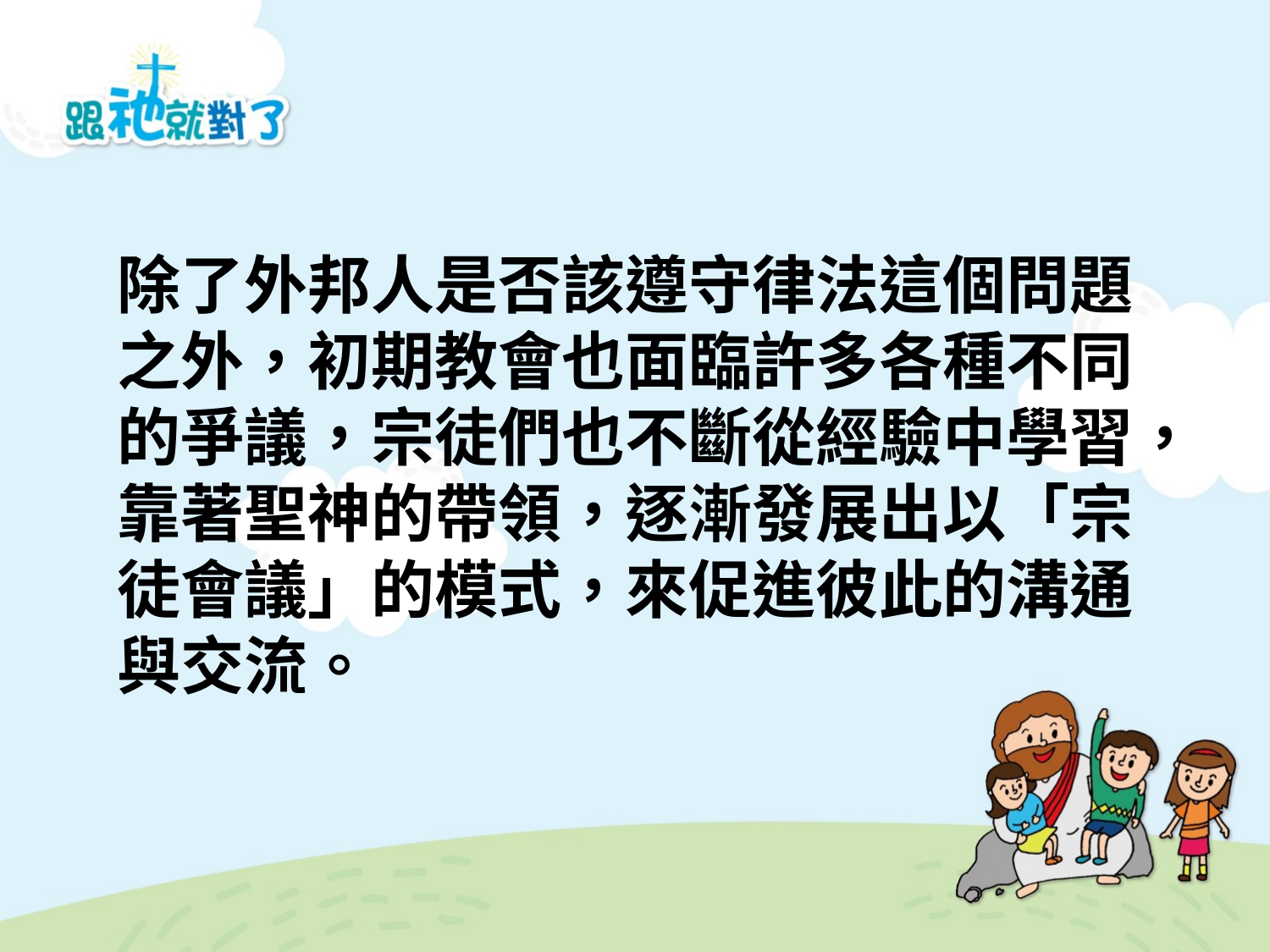

除了外邦人是否該遵守律法這個問題之外，初期教會也面臨許多各種不同的爭議，宗徒們也不斷從經驗中學習，靠著聖神的帶領，逐漸發展出以「宗徒會議」的模式，來促進彼此的溝通與交流。